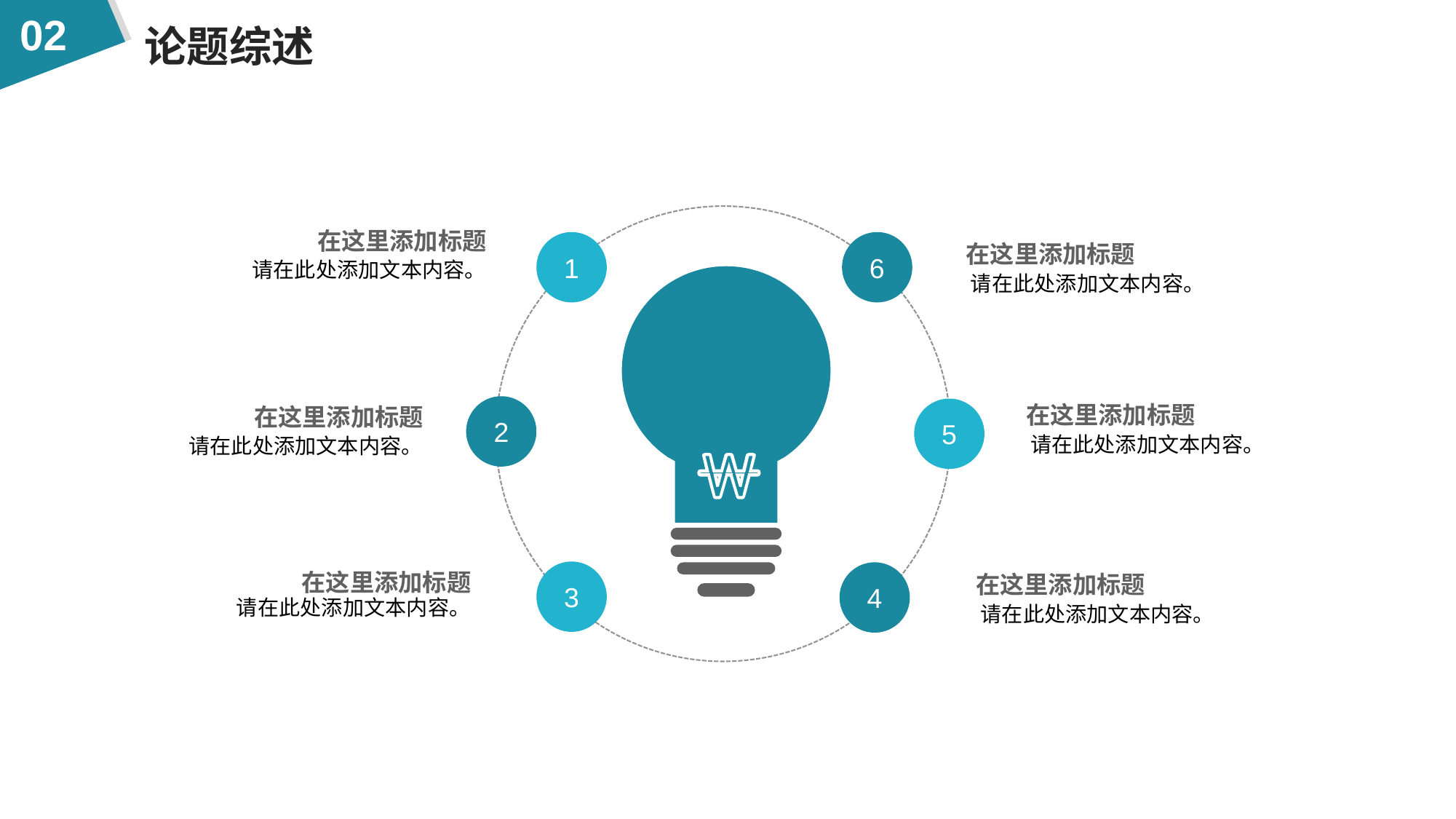

02
论题综述

在这里添加标题
1
6
在这里添加标题
请在此处添加文本内容。
请在此处添加文本内容。

在这里添加标题
在这里添加标题
2
5
请在此处添加文本内容。
请在此处添加文本内容。

在这里添加标题
3
4
在这里添加标题
请在此处添加文本内容。
请在此处添加文本内容。